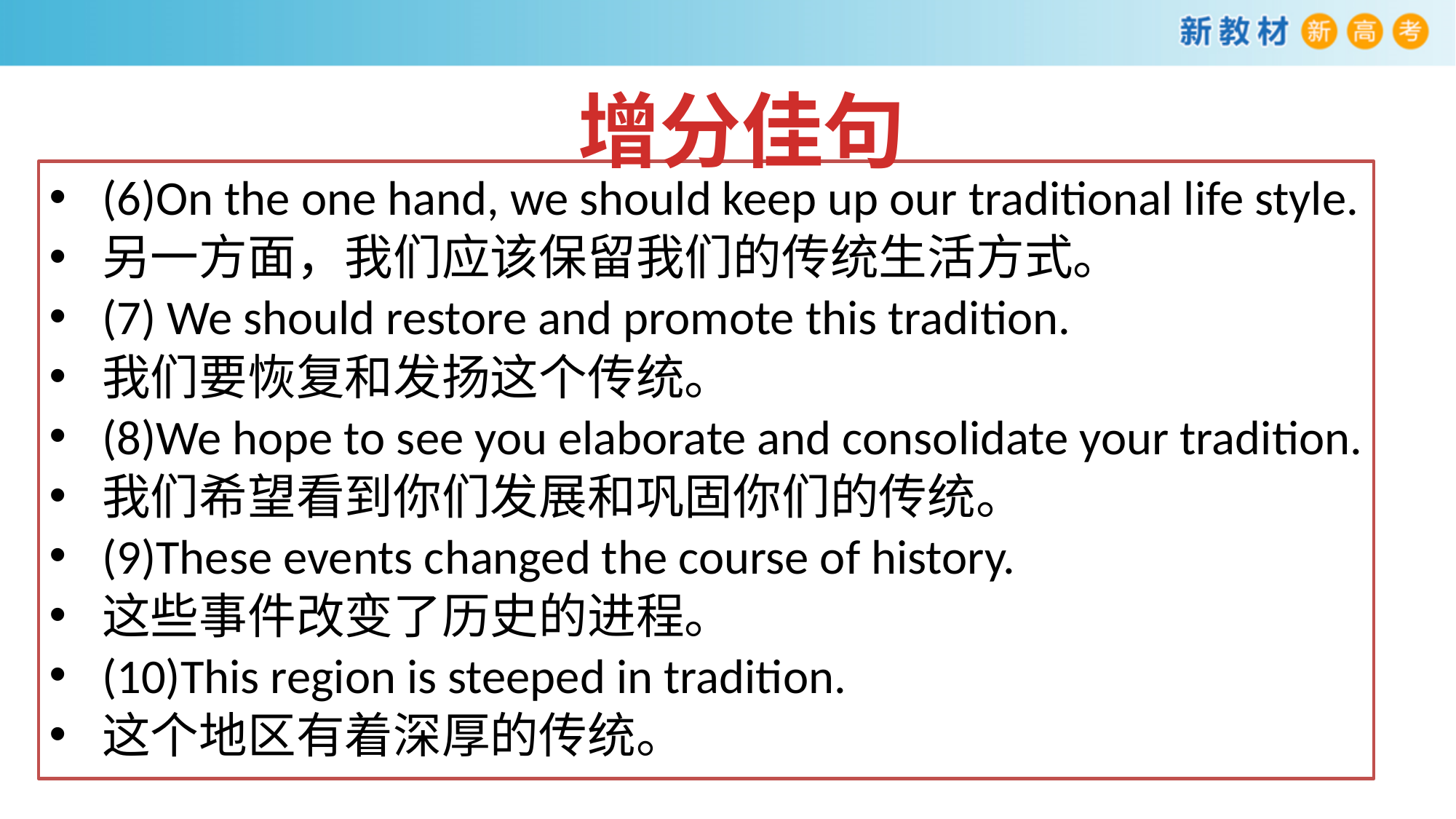

#
增分佳句
(6)On the one hand, we should keep up our traditional life style.
另一方面，我们应该保留我们的传统生活方式。
(7) We should restore and promote this tradition.
我们要恢复和发扬这个传统。
(8)We hope to see you elaborate and consolidate your tradition.
我们希望看到你们发展和巩固你们的传统。
(9)These events changed the course of history.
这些事件改变了历史的进程。
(10)This region is steeped in tradition.
这个地区有着深厚的传统。